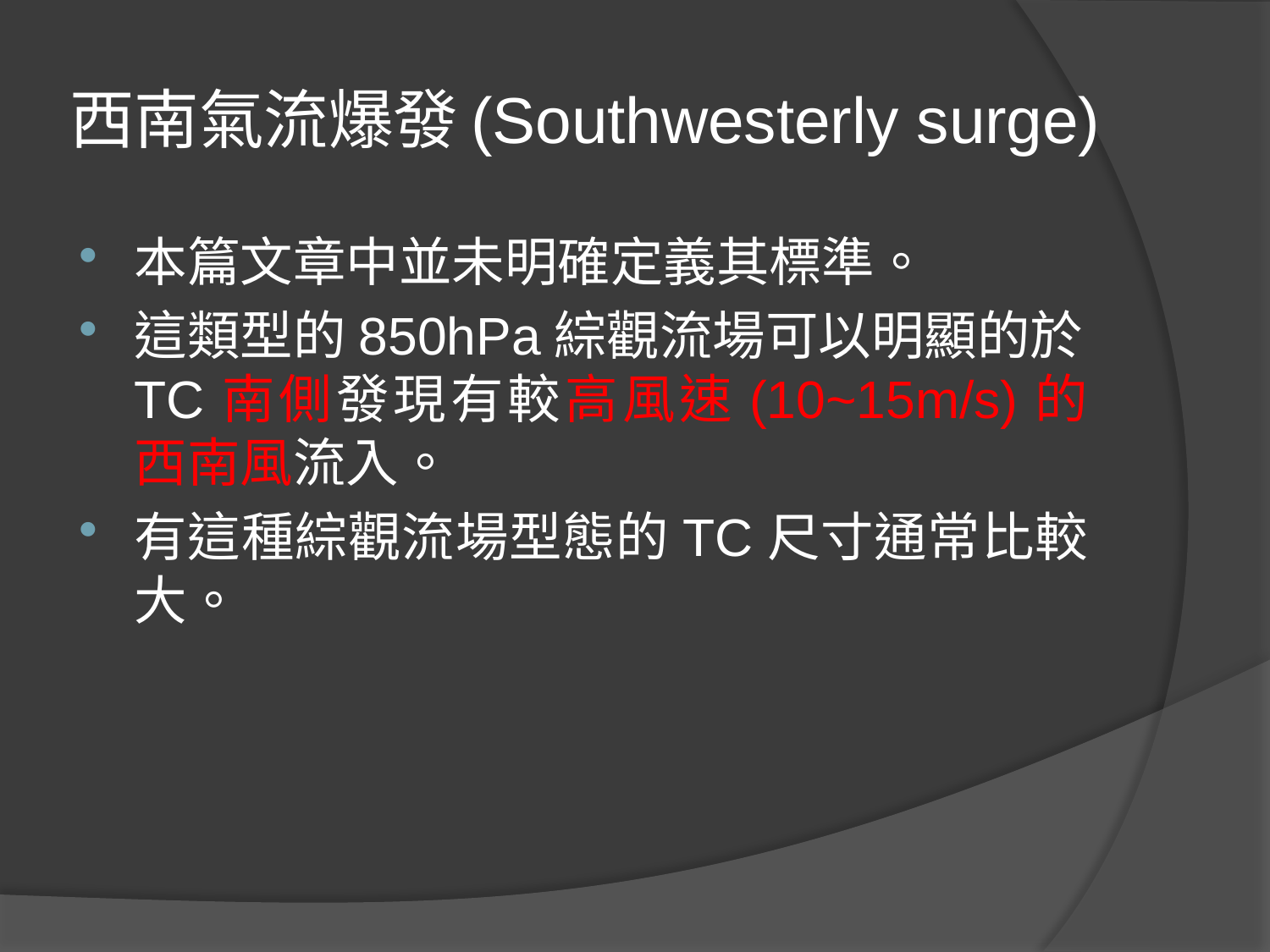

# 西南氣流爆發(Southwesterly surge)
本篇文章中並未明確定義其標準。
這類型的850hPa綜觀流場可以明顯的於TC南側發現有較高風速(10~15m/s)的西南風流入。
有這種綜觀流場型態的TC尺寸通常比較大。